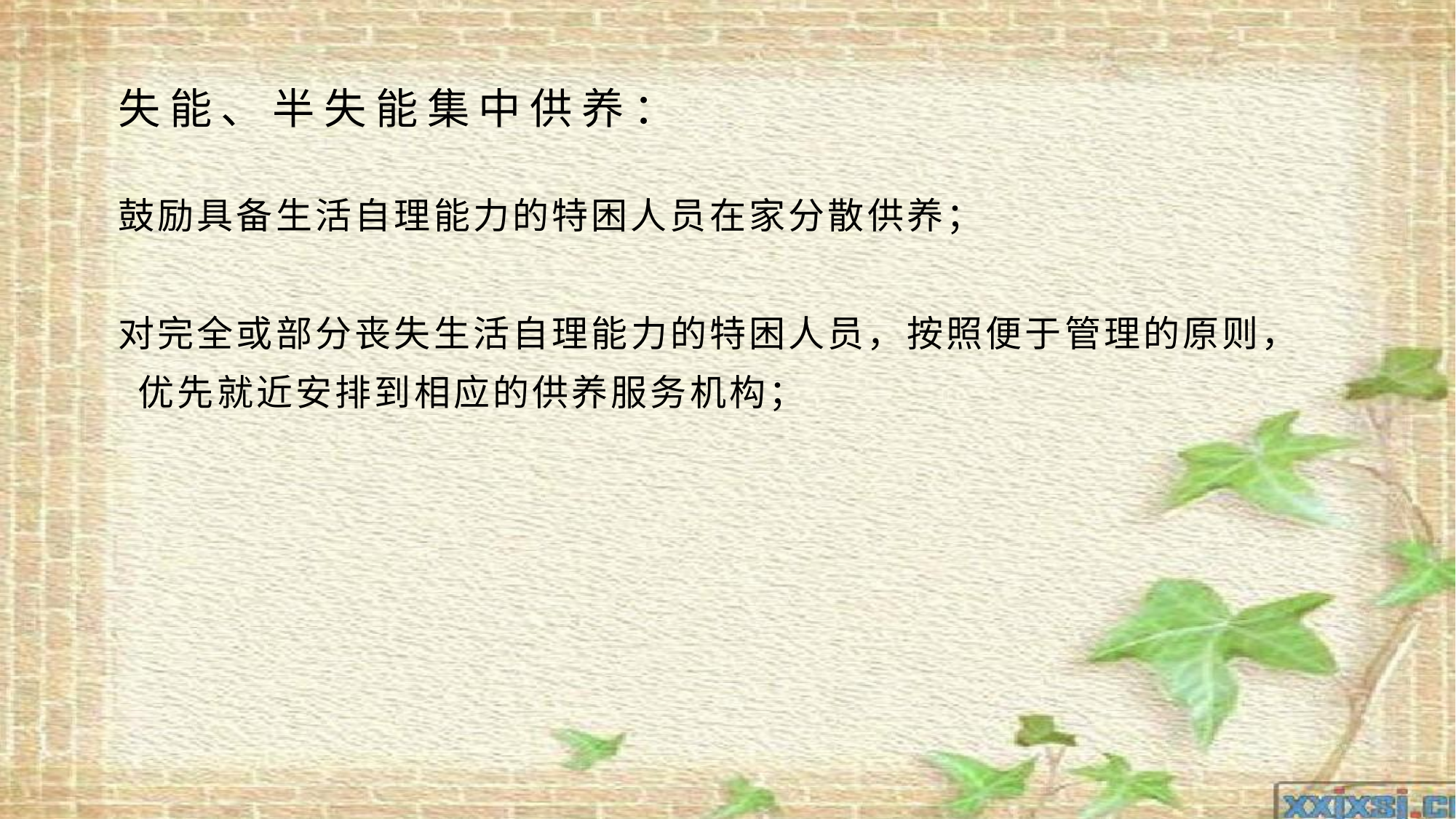

# 失能、半失能集中供养：
鼓励具备生活自理能力的特困人员在家分散供养；

对完全或部分丧失生活自理能力的特困人员，按照便于管理的原则，
 优先就近安排到相应的供养服务机构；